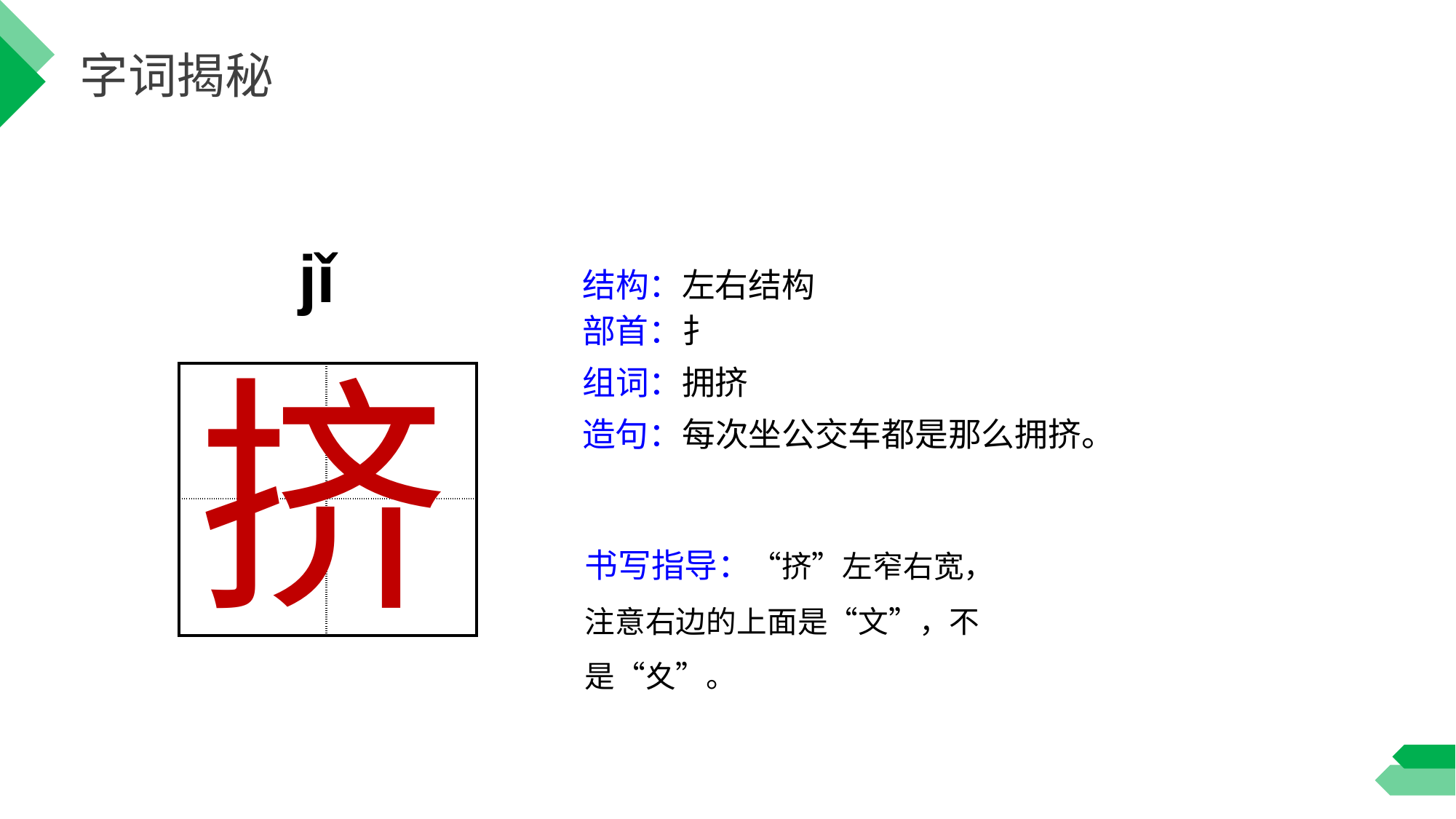

字词揭秘
jǐ
结构：左右结构
部首：扌
挤
组词：拥挤
|  |  |
| --- | --- |
|  |  |
造句：每次坐公交车都是那么拥挤。
书写指导：“挤”左窄右宽，注意右边的上面是“文”，不是“夊”。